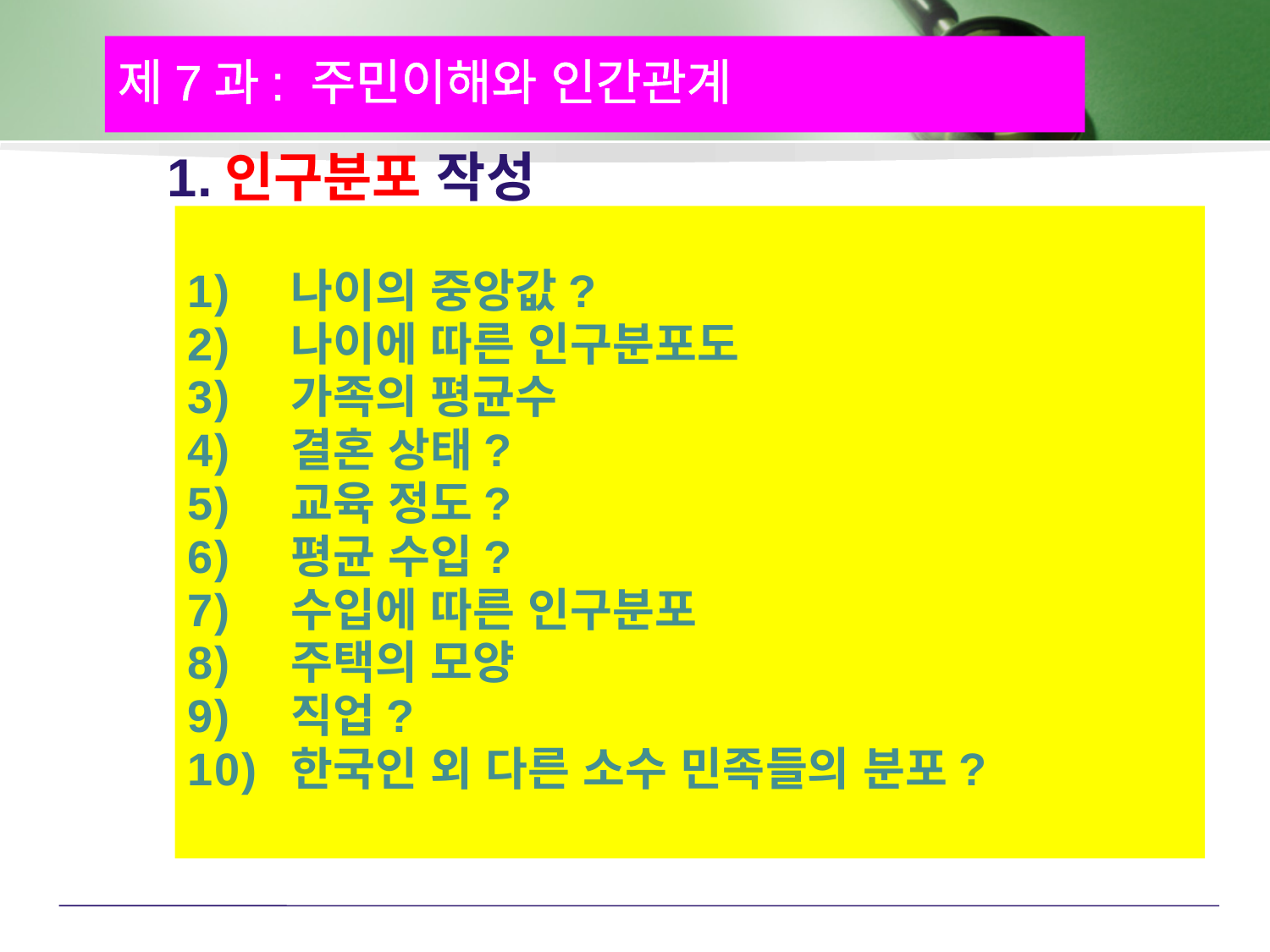

제7과: 주민이해와 인간관계
1.인구분포 작성

나이의 중앙값?
나이에 따른 인구분포도
가족의 평균수
결혼 상태?
교육 정도?
평균 수입?
수입에 따른 인구분포
주택의 모양
직업?
한국인 외 다른 소수 민족들의 분포?